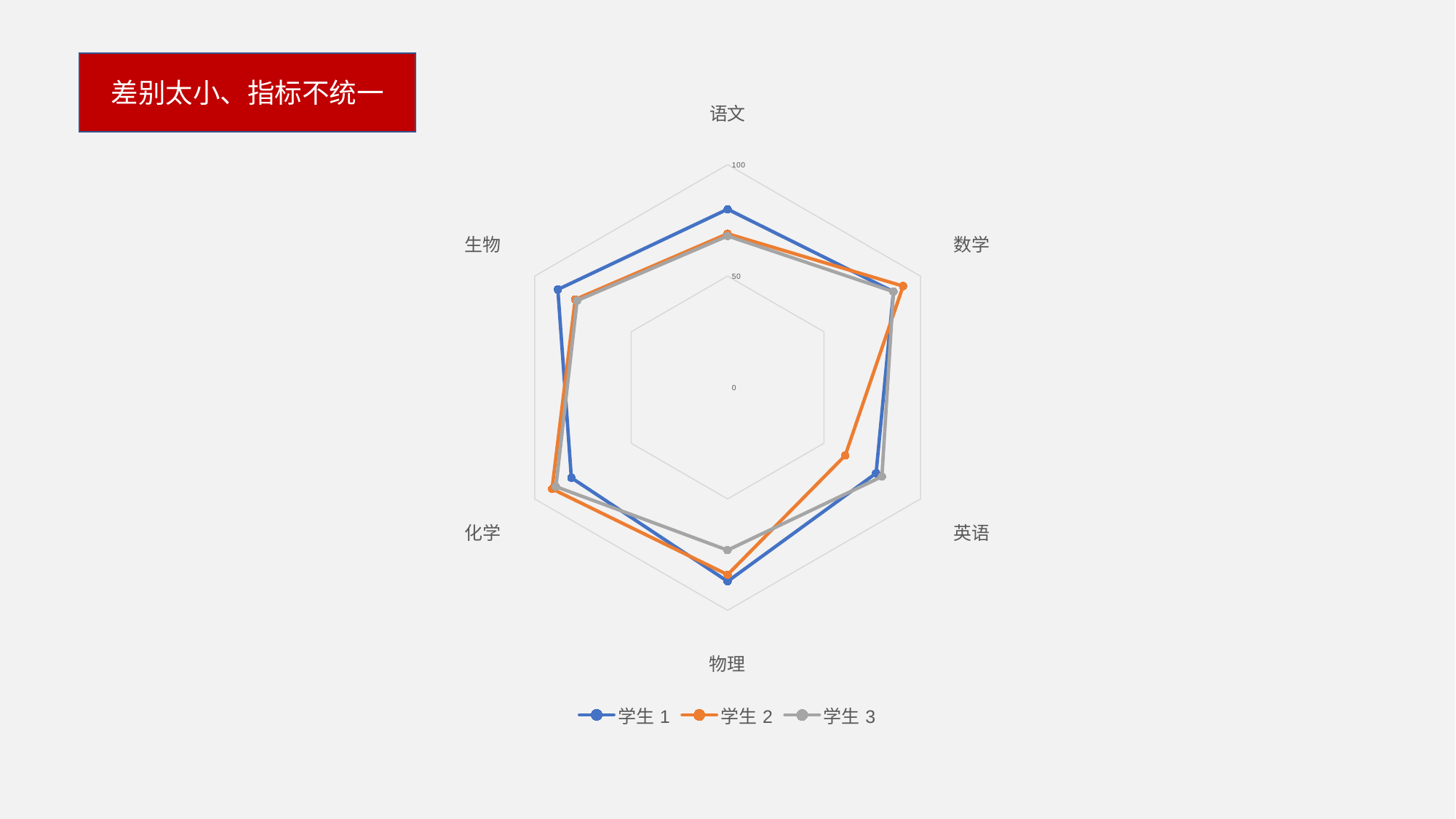

差别太小、指标不统一

### Chart

| Category | 学生1 | 学生2 | 学生3 |
|---|---|---|---|
| 语文 | 80.0 | 69.0 | 68.0 |
| 数学 | 86.0 | 91.0 | 86.0 |
| 英语 | 77.0 | 61.0 | 80.0 |
| 物理 | 87.0 | 84.0 | 73.0 |
| 化学 | 81.0 | 91.0 | 89.0 |
| 生物 | 88.0 | 79.0 | 78.0 |